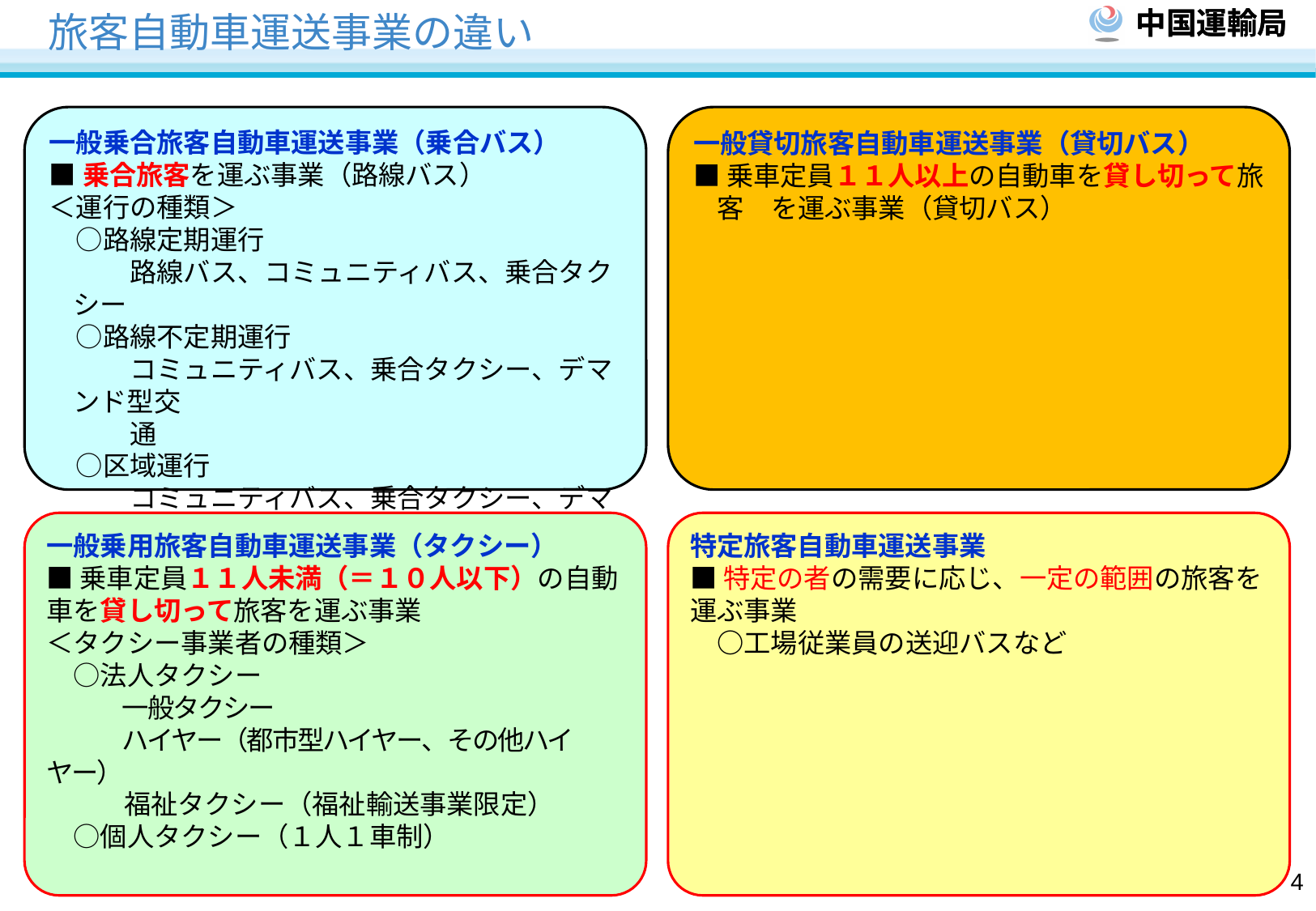

# 旅客自動車運送事業の違い
一般乗合旅客自動車運送事業（乗合バス）
■乗合旅客を運ぶ事業（路線バス）
＜運行の種類＞
　○路線定期運行
　　　路線バス、コミュニティバス、乗合タクシー
　○路線不定期運行
　　　コミュニティバス、乗合タクシー、デマンド型交
　　　通
　○区域運行
　　　コミュニティバス、乗合タクシー、デマンド型交
　　　通

一般貸切旅客自動車運送事業（貸切バス）
■乗車定員１１人以上の自動車を貸し切って旅客　を運ぶ事業（貸切バス）

一般乗用旅客自動車運送事業（タクシー）
■乗車定員１１人未満（＝１０人以下）の自動車を貸し切って旅客を運ぶ事業
＜タクシー事業者の種類＞
　○法人タクシー
　　　一般タクシー
　　　ハイヤー（都市型ハイヤー、その他ハイヤー）
　　　福祉タクシー（福祉輸送事業限定）
　○個人タクシー（１人１車制）

特定旅客自動車運送事業
■特定の者の需要に応じ、一定の範囲の旅客を運ぶ事業
　○工場従業員の送迎バスなど

4